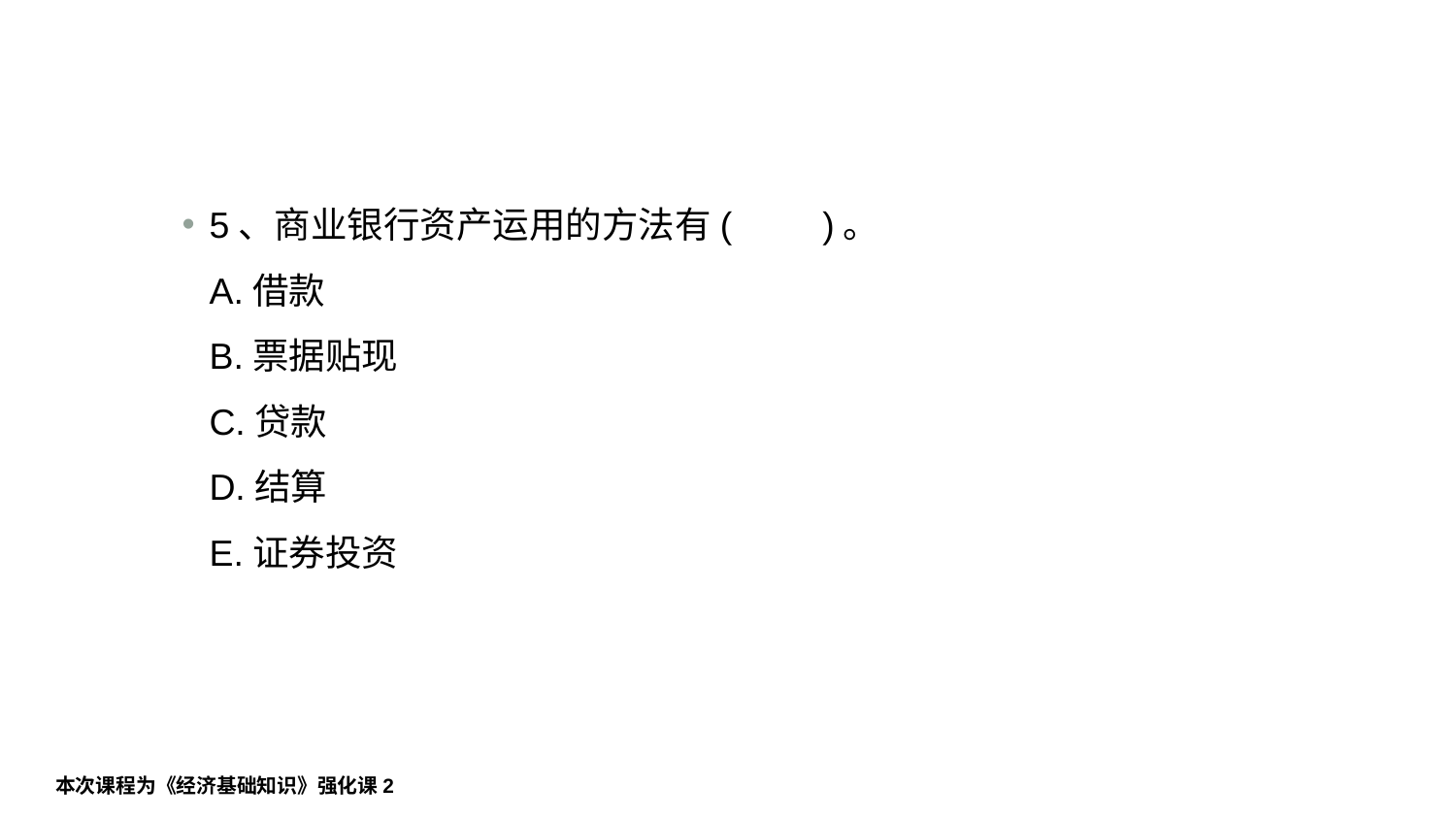

#
5、商业银行资产运用的方法有(　　)。
A.借款
B.票据贴现
C.贷款
D.结算
E.证券投资